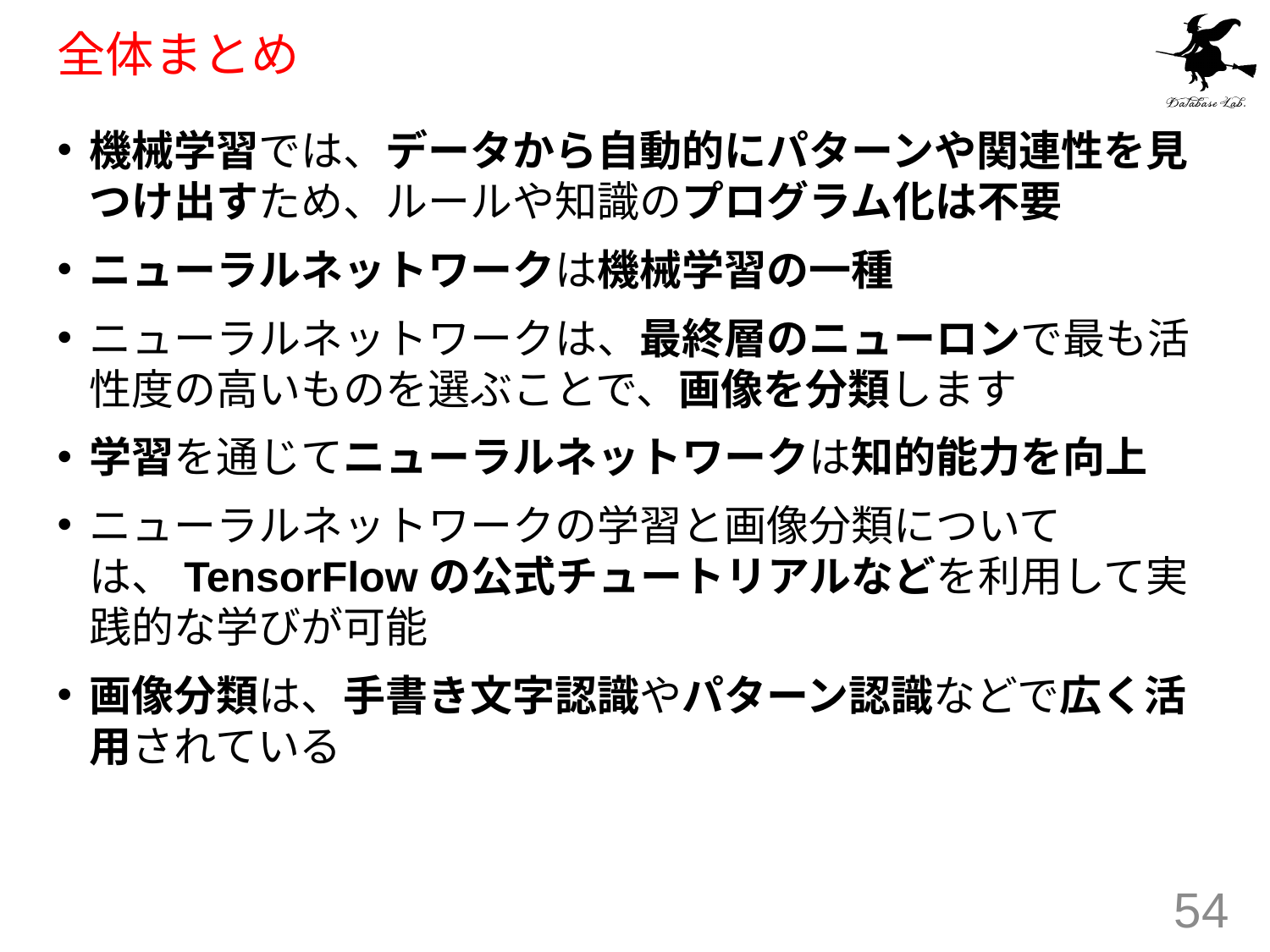

# 全体まとめ
機械学習では、データから自動的にパターンや関連性を見つけ出すため、ルールや知識のプログラム化は不要
ニューラルネットワークは機械学習の一種
ニューラルネットワークは、最終層のニューロンで最も活性度の高いものを選ぶことで、画像を分類します
学習を通じてニューラルネットワークは知的能力を向上
ニューラルネットワークの学習と画像分類については、TensorFlowの公式チュートリアルなどを利用して実践的な学びが可能
画像分類は、手書き文字認識やパターン認識などで広く活用されている
54